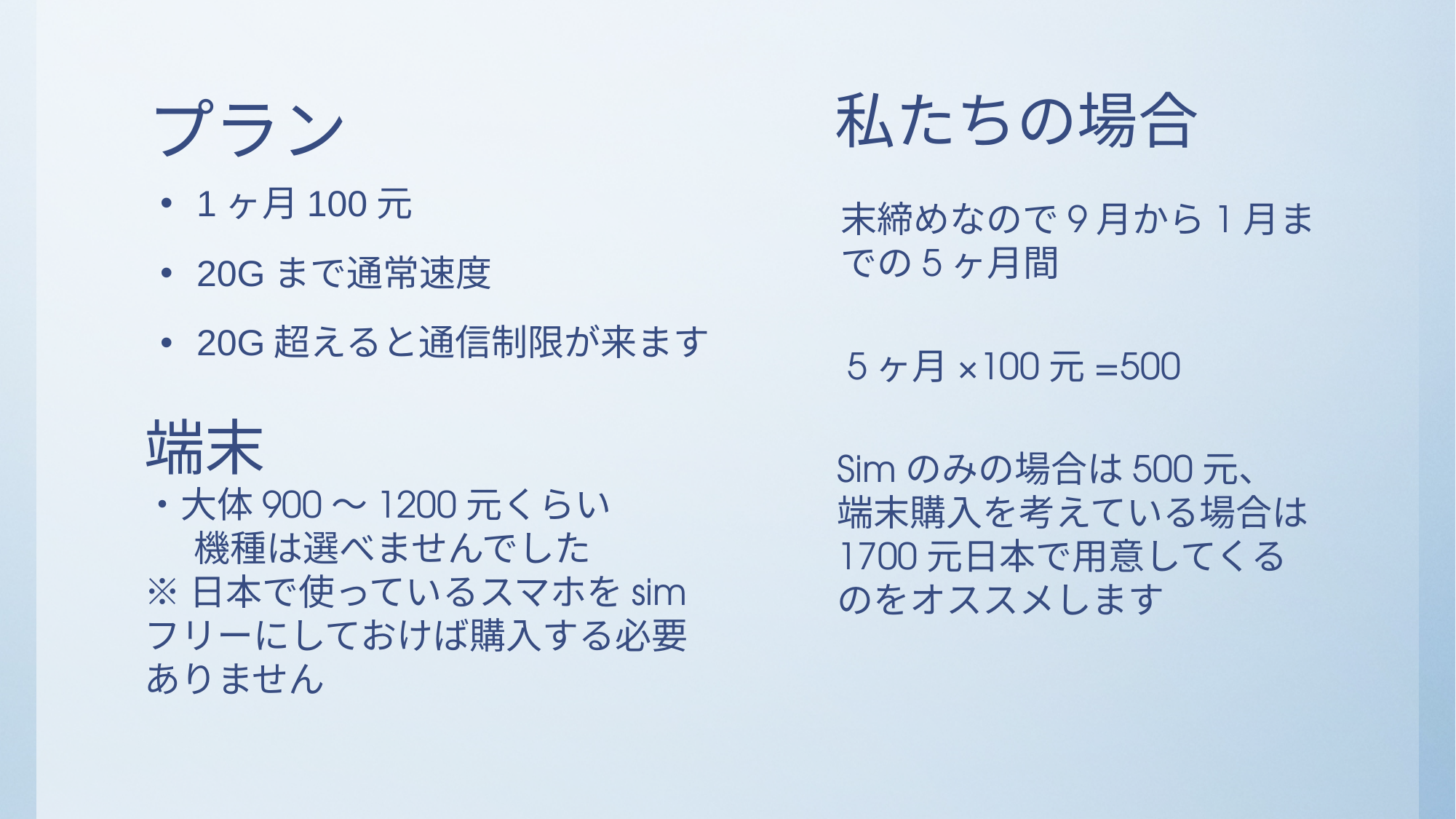

# プラン
私たちの場合
1ヶ月100元
20Gまで通常速度
20G超えると通信制限が来ます
末締めなので9月から1月までの5ヶ月間

5ヶ月×100元=500
端末
・大体900〜1200元くらい
     機種は選べませんでした
※日本で使っているスマホをsimフリーにしておけば購入する必要ありません
Simのみの場合は500元、端末購入を考えている場合は1700元日本で用意してくるのをオススメします